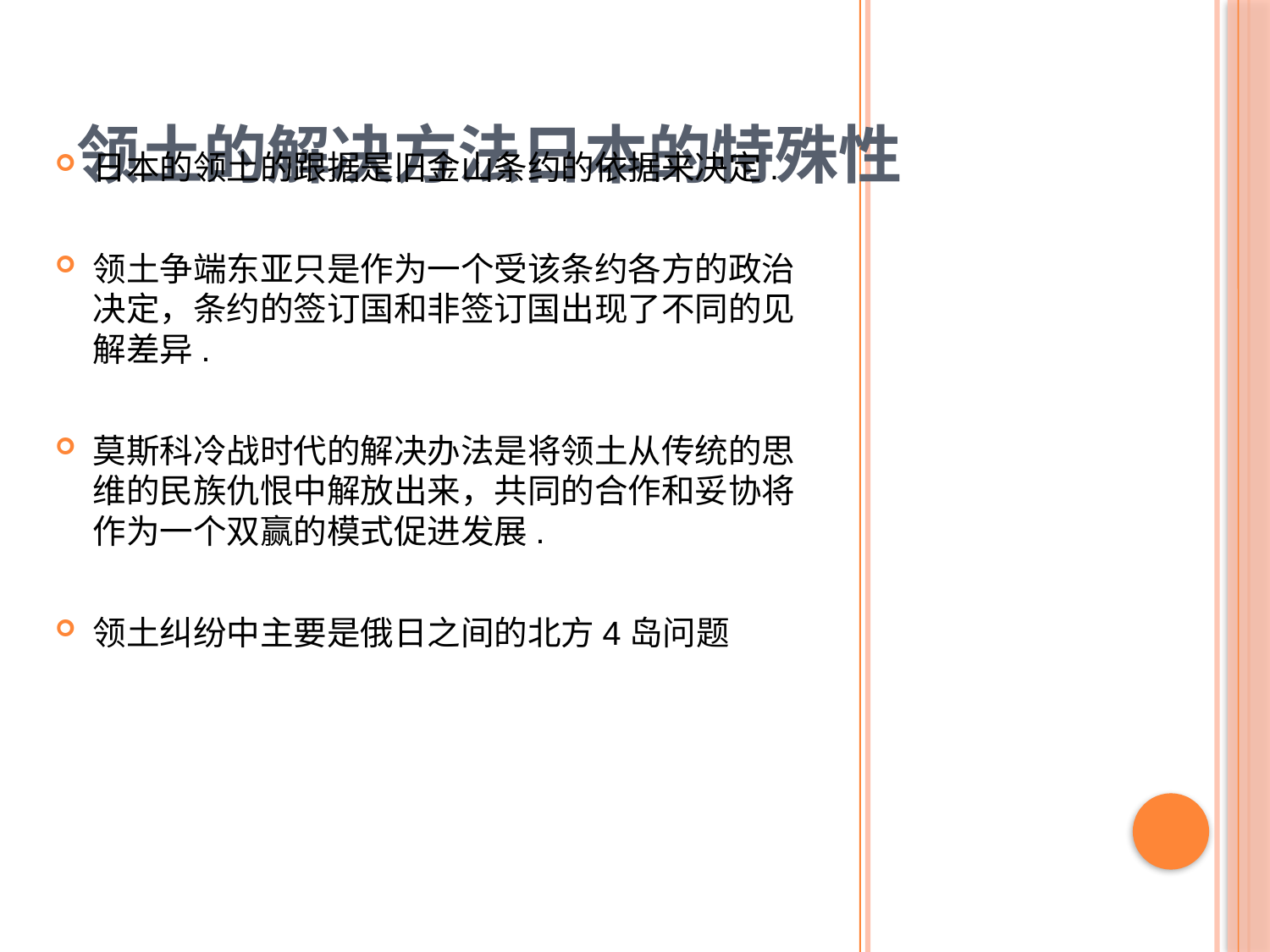

日本的领土的跟据是旧金山条约的依据来决定.

领土争端东亚只是作为一个受该条约各方的政治决定，条约的签订国和非签订国出现了不同的见解差异.

莫斯科冷战时代的解决办法是将领土从传统的思维的民族仇恨中解放出来，共同的合作和妥协将作为一个双赢的模式促进发展.

领土纠纷中主要是俄日之间的北方4岛问题

# 领土的解决方法日本的特殊性